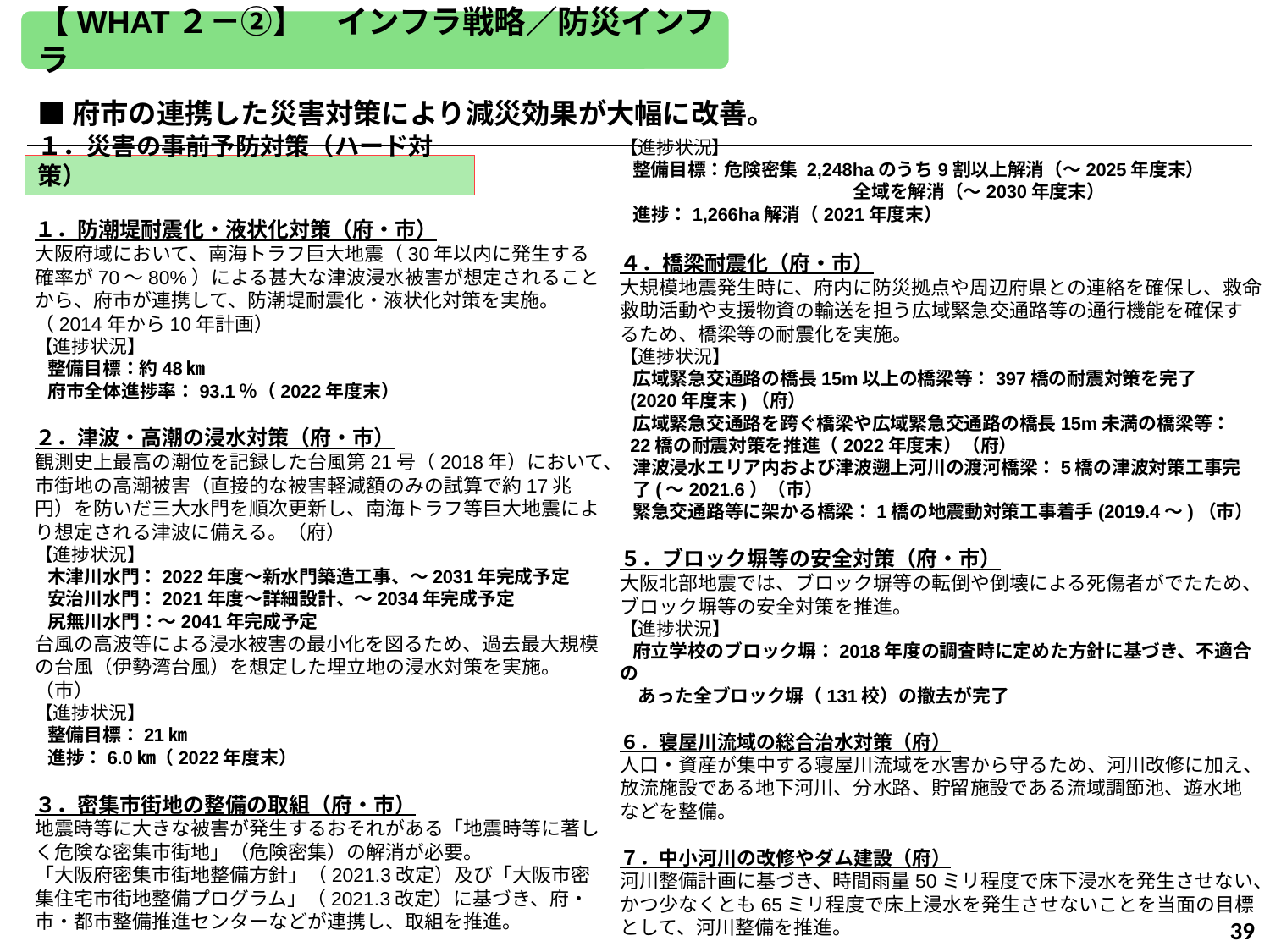

【WHAT２－②】　インフラ戦略／防災インフラ
■府市の連携した災害対策により減災効果が大幅に改善。

【進捗状況】
  整備目標：危険密集 2,248haのうち9割以上解消（～2025年度末）
                                                      全域を解消（～2030年度末）
  進捗：1,266ha解消（2021年度末）

４．橋梁耐震化（府・市）
大規模地震発生時に、府内に防災拠点や周辺府県との連絡を確保し、救命救助活動や支援物資の輸送を担う広域緊急交通路等の通行機能を確保するため、橋梁等の耐震化を実施。
【進捗状況】
  広域緊急交通路の橋長15m以上の橋梁等：397橋の耐震対策を完了
  (2020年度末)（府）
  広域緊急交通路を跨ぐ橋梁や広域緊急交通路の橋長15m未満の橋梁等：
  22橋の耐震対策を推進（2022年度末）（府）
  津波浸水エリア内および津波遡上河川の渡河橋梁：5橋の津波対策工事完
  了(～2021.6）（市）
  緊急交通路等に架かる橋梁：1橋の地震動対策工事着手(2019.4～)（市）

５．ブロック塀等の安全対策（府・市）
大阪北部地震では、ブロック塀等の転倒や倒壊による死傷者がでたため、ブロック塀等の安全対策を推進。
【進捗状況】
  府立学校のブロック塀：2018年度の調査時に定めた方針に基づき、不適合の
　あった全ブロック塀（131校）の撤去が完了

６．寝屋川流域の総合治水対策（府）
人口・資産が集中する寝屋川流域を水害から守るため、河川改修に加え、放流施設である地下河川、分水路、貯留施設である流域調節池、遊水地などを整備。

７．中小河川の改修やダム建設（府）
河川整備計画に基づき、時間雨量50ミリ程度で床下浸水を発生させない、かつ少なくとも65ミリ程度で床上浸水を発生させないことを当面の目標として、河川整備を推進。
１．災害の事前予防対策（ハード対策）
１．防潮堤耐震化・液状化対策（府・市）
大阪府域において、南海トラフ巨大地震（30年以内に発生する確率が70～80%）による甚大な津波浸水被害が想定されることから、府市が連携して、防潮堤耐震化・液状化対策を実施。（2014年から10年計画）
【進捗状況】
  整備目標：約48㎞
  府市全体進捗率：93.1％（2022年度末）

２．津波・高潮の浸水対策（府・市）
観測史上最高の潮位を記録した台風第21号（2018年）において、市街地の高潮被害（直接的な被害軽減額のみの試算で約17兆円）を防いだ三大水門を順次更新し、南海トラフ等巨大地震により想定される津波に備える。（府）
【進捗状況】
  木津川水門：2022年度～新水門築造工事、～2031年完成予定
  安治川水門：2021年度～詳細設計、～2034年完成予定
  尻無川水門：～2041年完成予定
台風の高波等による浸水被害の最小化を図るため、過去最大規模の台風（伊勢湾台風）を想定した埋立地の浸水対策を実施。（市）
【進捗状況】
  整備目標：21㎞
  進捗：6.0㎞（2022年度末）

３．密集市街地の整備の取組（府・市）
地震時等に大きな被害が発生するおそれがある「地震時等に著しく危険な密集市街地」（危険密集）の解消が必要。
「大阪府密集市街地整備方針」（2021.3改定）及び「大阪市密集住宅市街地整備プログラム」（2021.3改定）に基づき、府・市・都市整備推進センターなどが連携し、取組を推進。
39